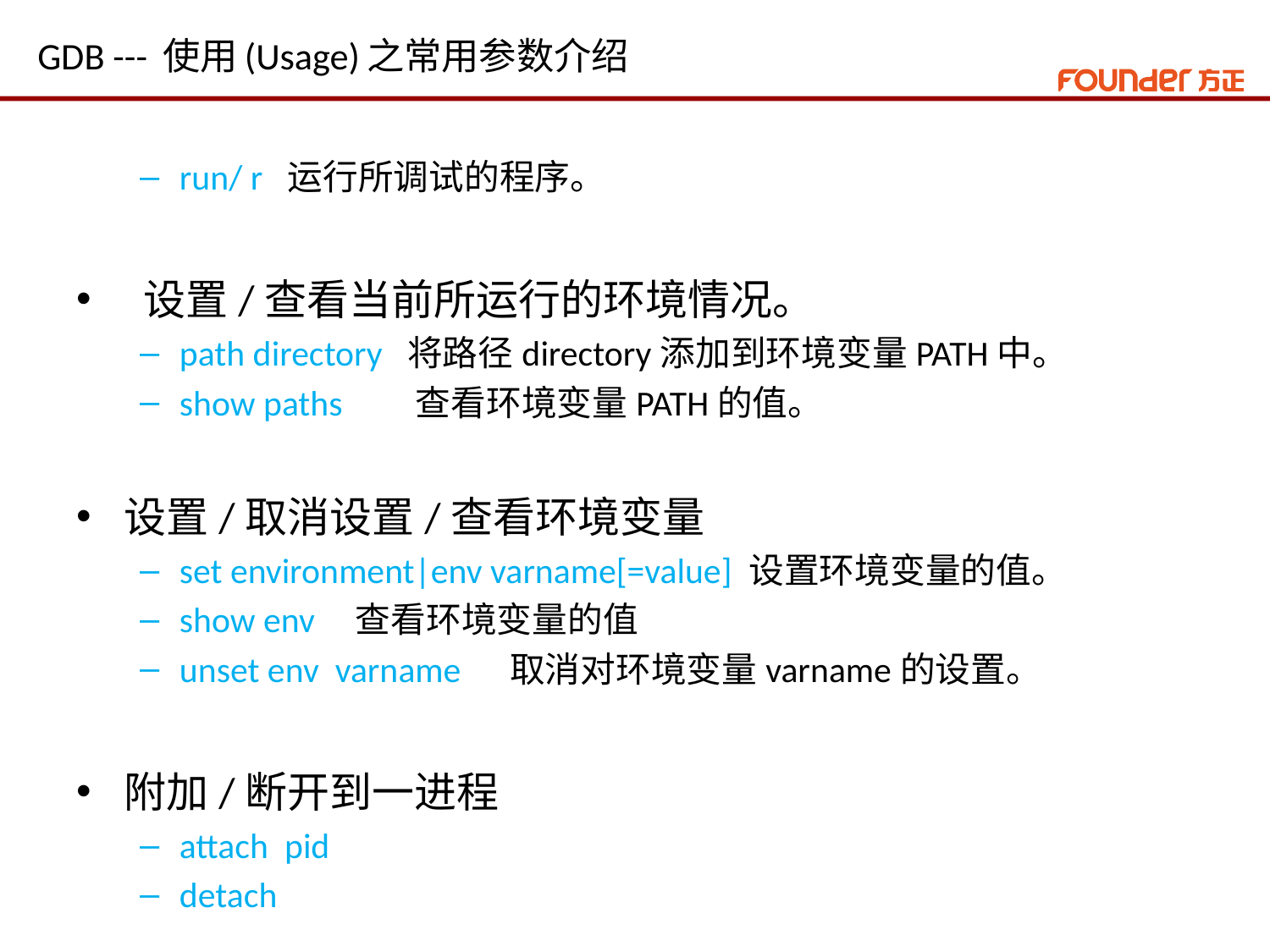

# GDB --- 使用(Usage)之常用参数介绍

run/ r  运行所调试的程序。

 设置/查看当前所运行的环境情况。
path directory  将路径directory添加到环境变量PATH中。
show paths        查看环境变量PATH的值。

设置/取消设置/查看环境变量
set environment|env varname[=value] 设置环境变量的值。
show env    查看环境变量的值
unset env  varname     取消对环境变量varname的设置。

附加/断开到一进程
attach  pid
detach